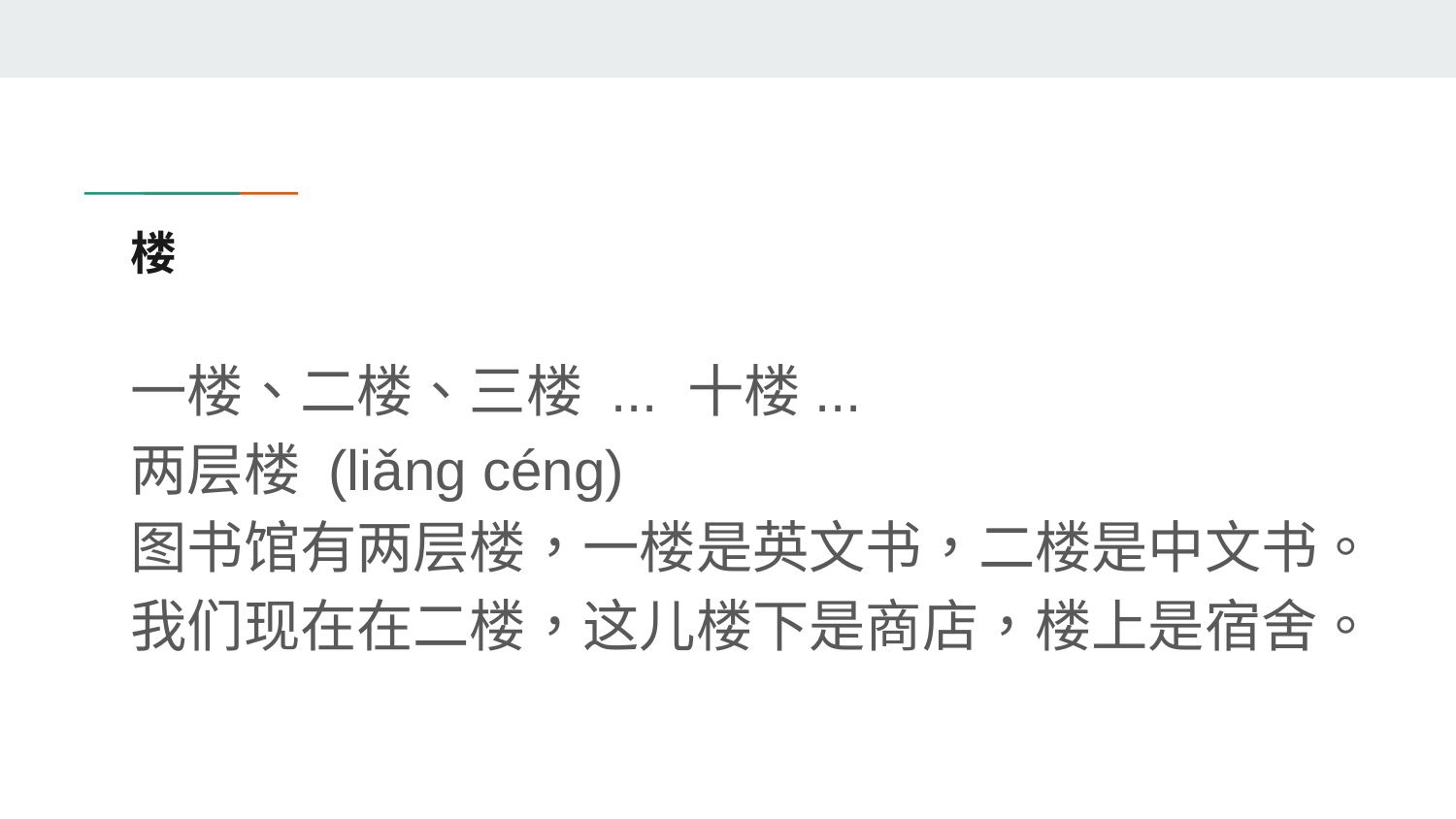

# 楼
一楼、二楼、三楼 ... 十楼...
两层楼 (liǎng céng)
图书馆有两层楼，一楼是英文书，二楼是中文书。
我们现在在二楼，这儿楼下是商店，楼上是宿舍。